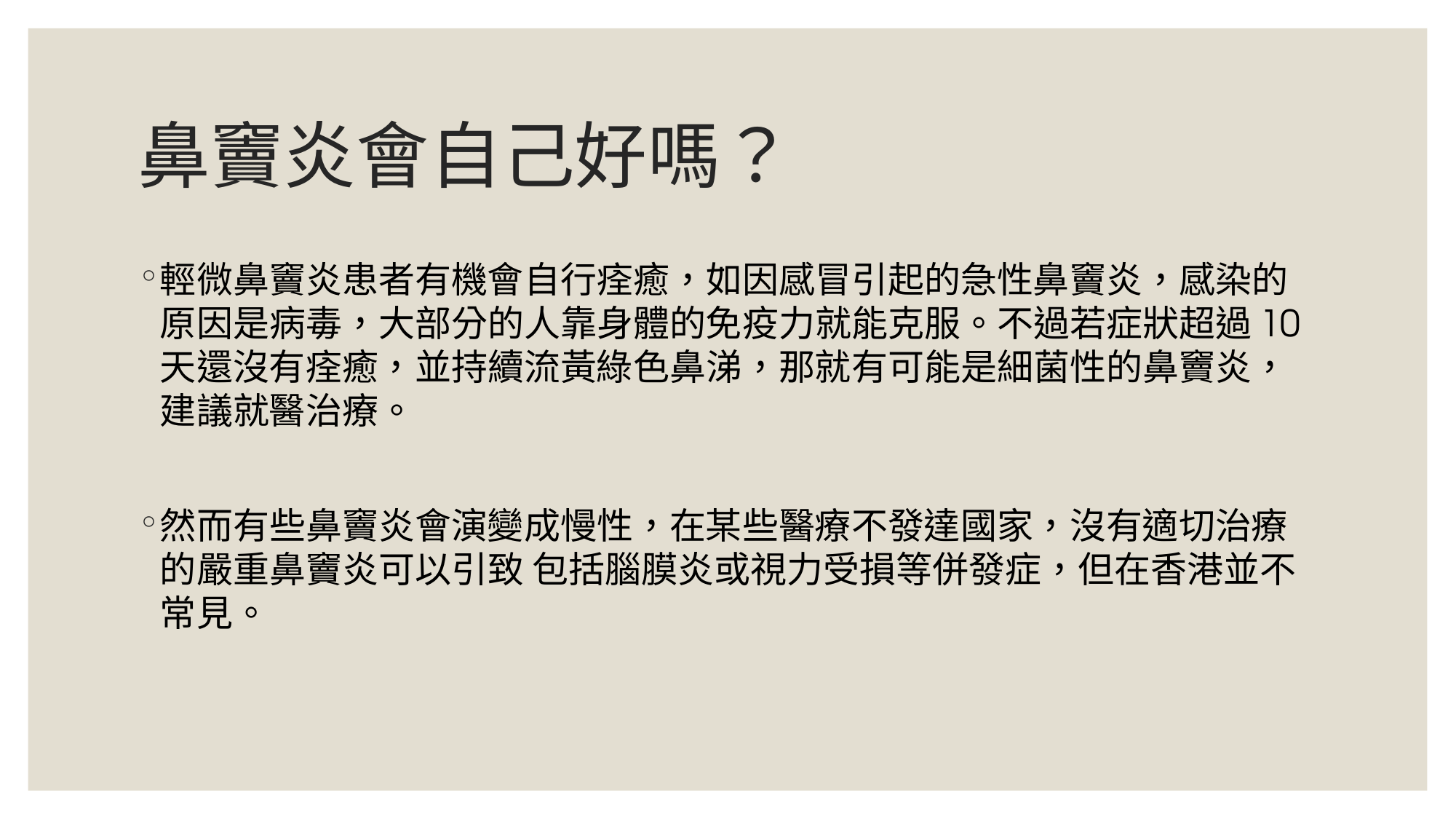

# 鼻竇炎會自己好嗎？
輕微鼻竇炎患者有機會自行痊癒，如因感冒引起的急性鼻竇炎，感染的原因是病毒，大部分的人靠身體的免疫力就能克服。不過若症狀超過10天還沒有痊癒，並持續流黃綠色鼻涕，那就有可能是細菌性的鼻竇炎，建議就醫治療。

然而有些鼻竇炎會演變成慢性，在某些醫療不發達國家，沒有適切治療的嚴重鼻竇炎可以引致 包括腦膜炎或視力受損等併發症，但在香港並不常見。